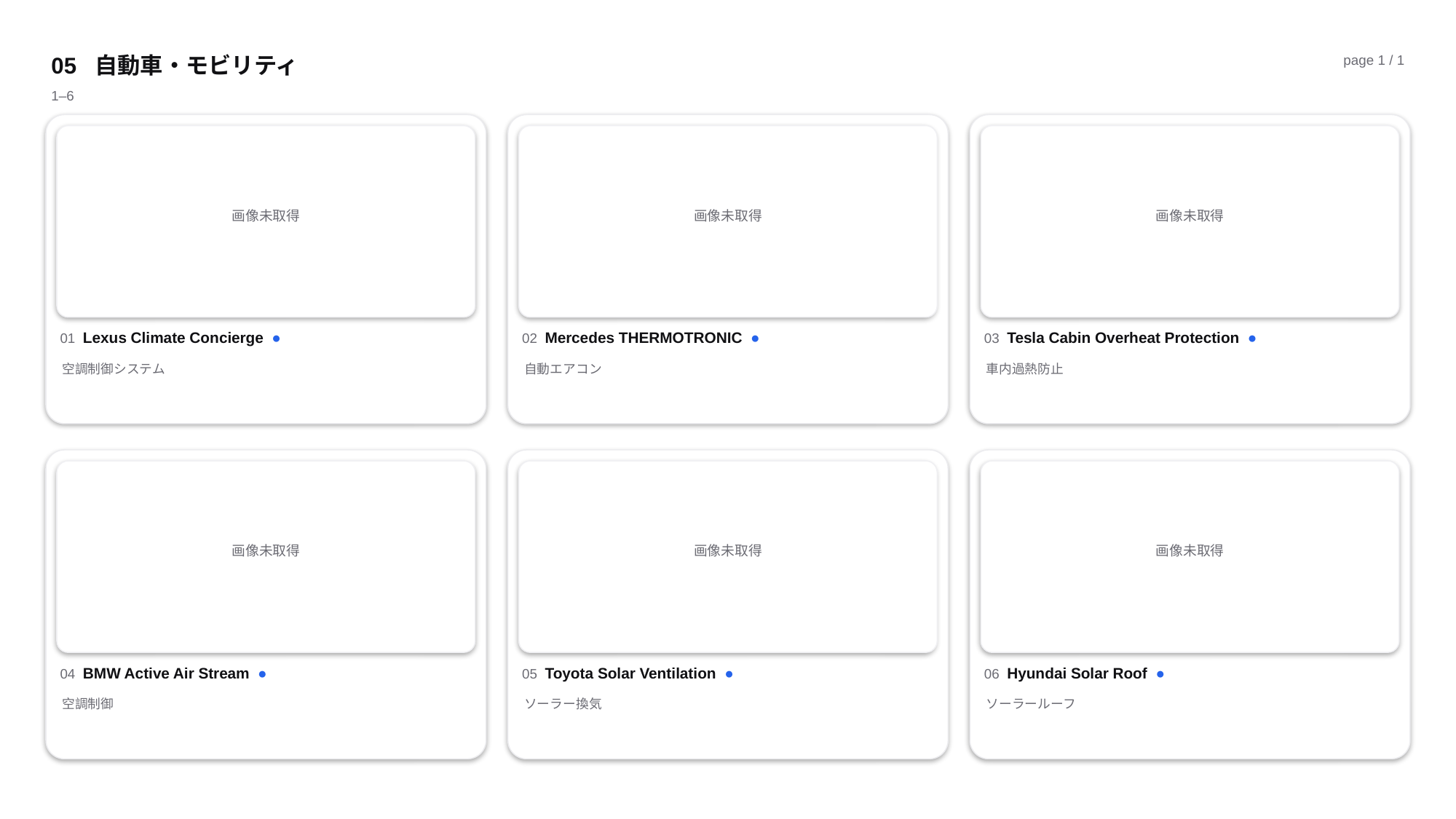

05  自動車・モビリティ
page 1 / 1
1–6

画像未取得
画像未取得
画像未取得
01  Lexus Climate Concierge  ●
02  Mercedes THERMOTRONIC  ●
03  Tesla Cabin Overheat Protection  ●
空調制御システム
自動エアコン
車内過熱防止

画像未取得
画像未取得
画像未取得
04  BMW Active Air Stream  ●
05  Toyota Solar Ventilation  ●
06  Hyundai Solar Roof  ●
空調制御
ソーラー換気
ソーラールーフ